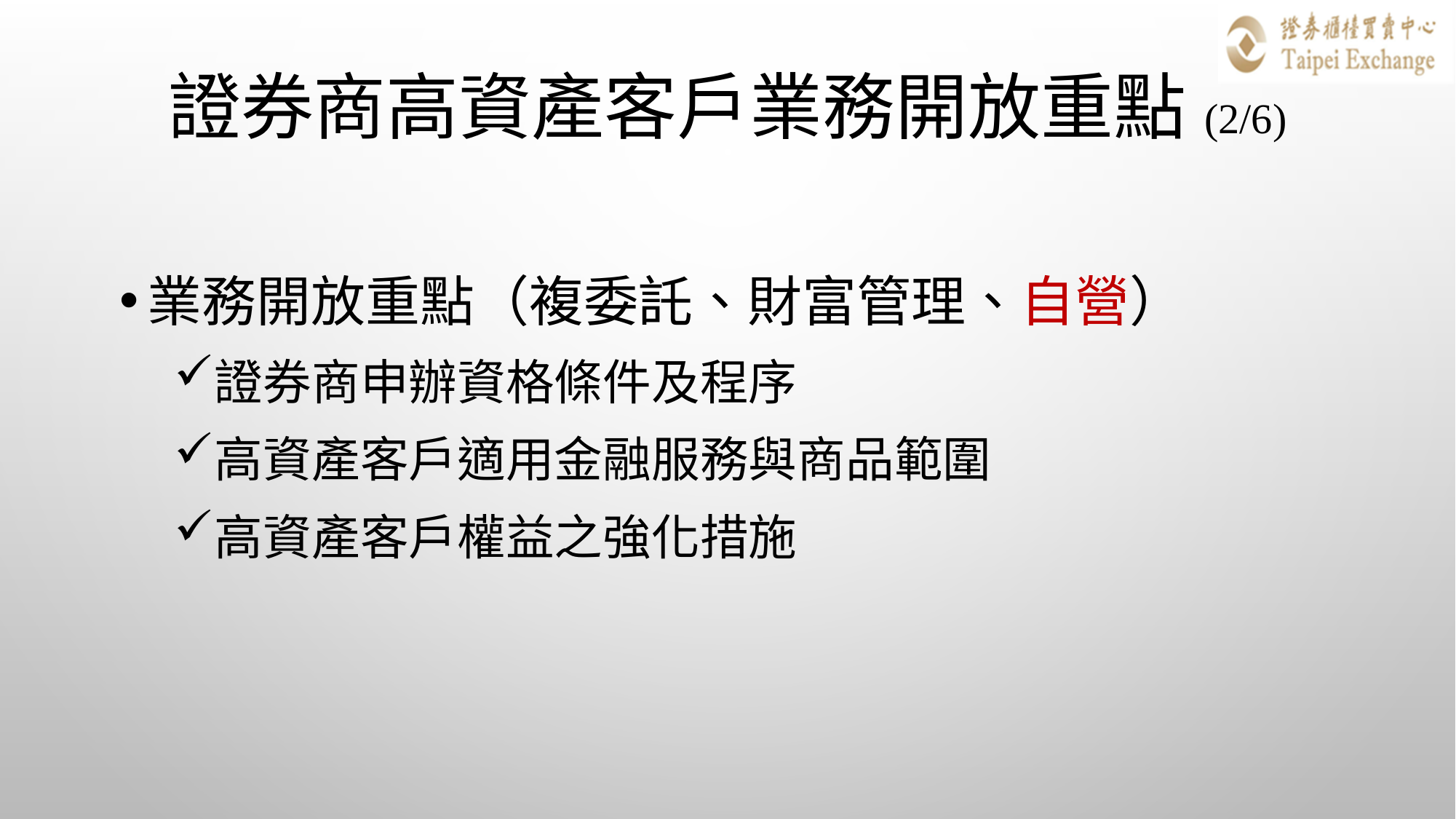

# 證券商高資產客戶業務開放重點(2/6)
業務開放重點（複委託、財富管理、自營）
證券商申辦資格條件及程序
高資產客戶適用金融服務與商品範圍
高資產客戶權益之強化措施